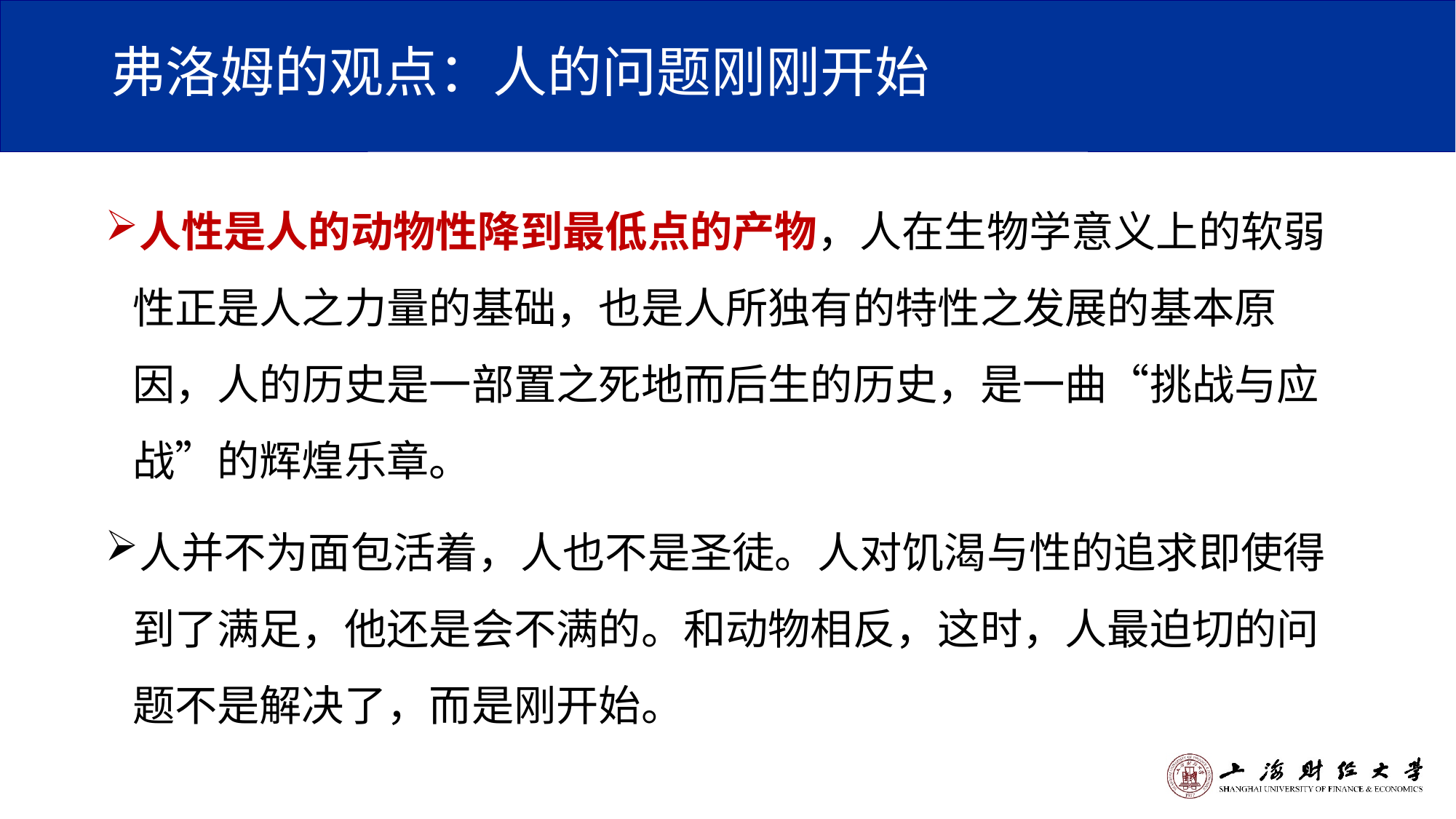

# 弗洛姆的观点：人的问题刚刚开始
人性是人的动物性降到最低点的产物，人在生物学意义上的软弱性正是人之力量的基础，也是人所独有的特性之发展的基本原因，人的历史是一部置之死地而后生的历史，是一曲“挑战与应战”的辉煌乐章。
人并不为面包活着，人也不是圣徒。人对饥渴与性的追求即使得到了满足，他还是会不满的。和动物相反，这时，人最迫切的问题不是解决了，而是刚开始。